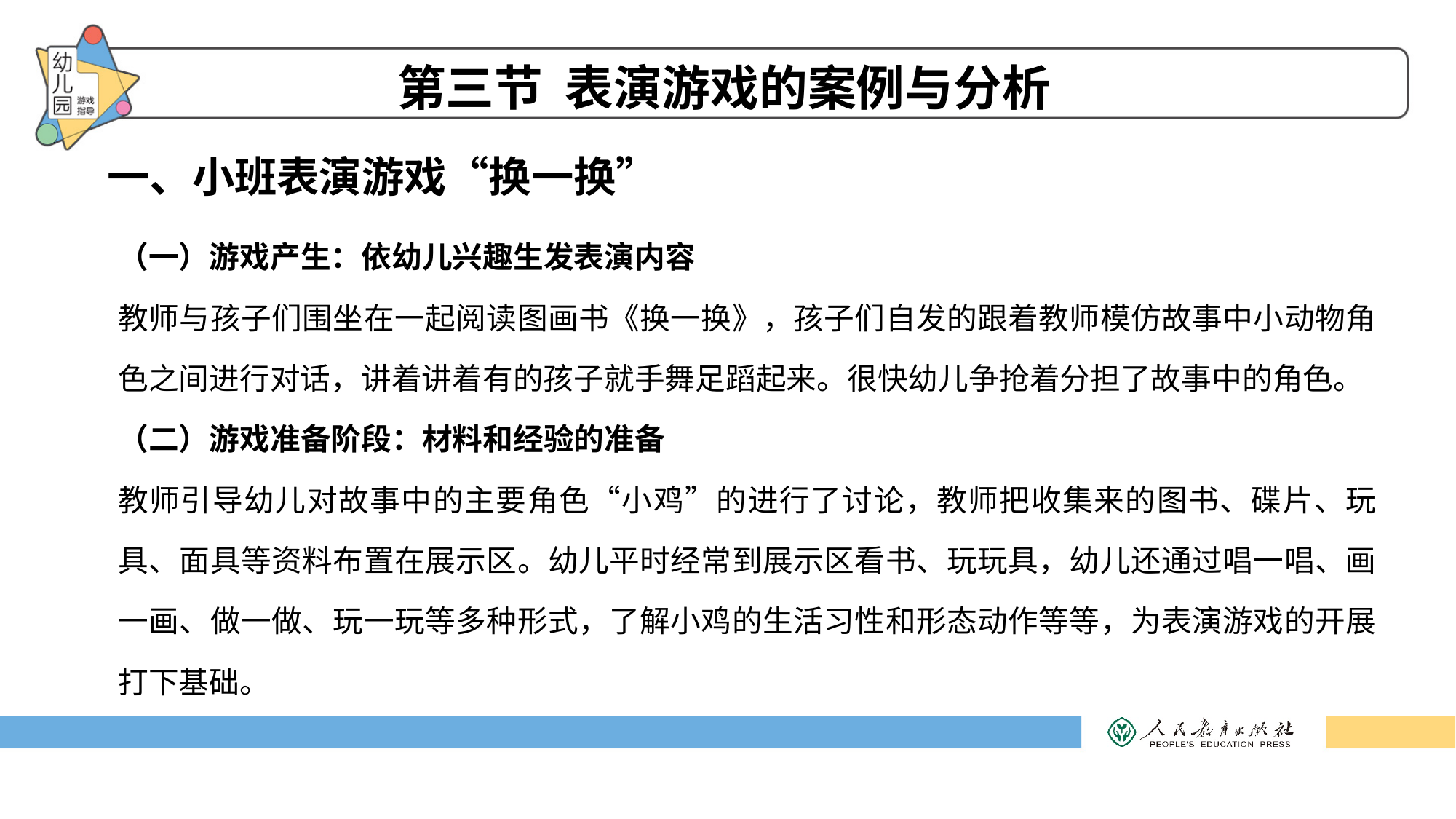

第三节  表演游戏的案例与分析
一、小班表演游戏“换一换”
（一）游戏产生：依幼儿兴趣生发表演内容
教师与孩子们围坐在一起阅读图画书《换一换》，孩子们自发的跟着教师模仿故事中小动物角色之间进行对话，讲着讲着有的孩子就手舞足蹈起来。很快幼儿争抢着分担了故事中的角色。
（二）游戏准备阶段：材料和经验的准备
教师引导幼儿对故事中的主要角色“小鸡”的进行了讨论，教师把收集来的图书、碟片、玩具、面具等资料布置在展示区。幼儿平时经常到展示区看书、玩玩具，幼儿还通过唱一唱、画一画、做一做、玩一玩等多种形式，了解小鸡的生活习性和形态动作等等，为表演游戏的开展打下基础。